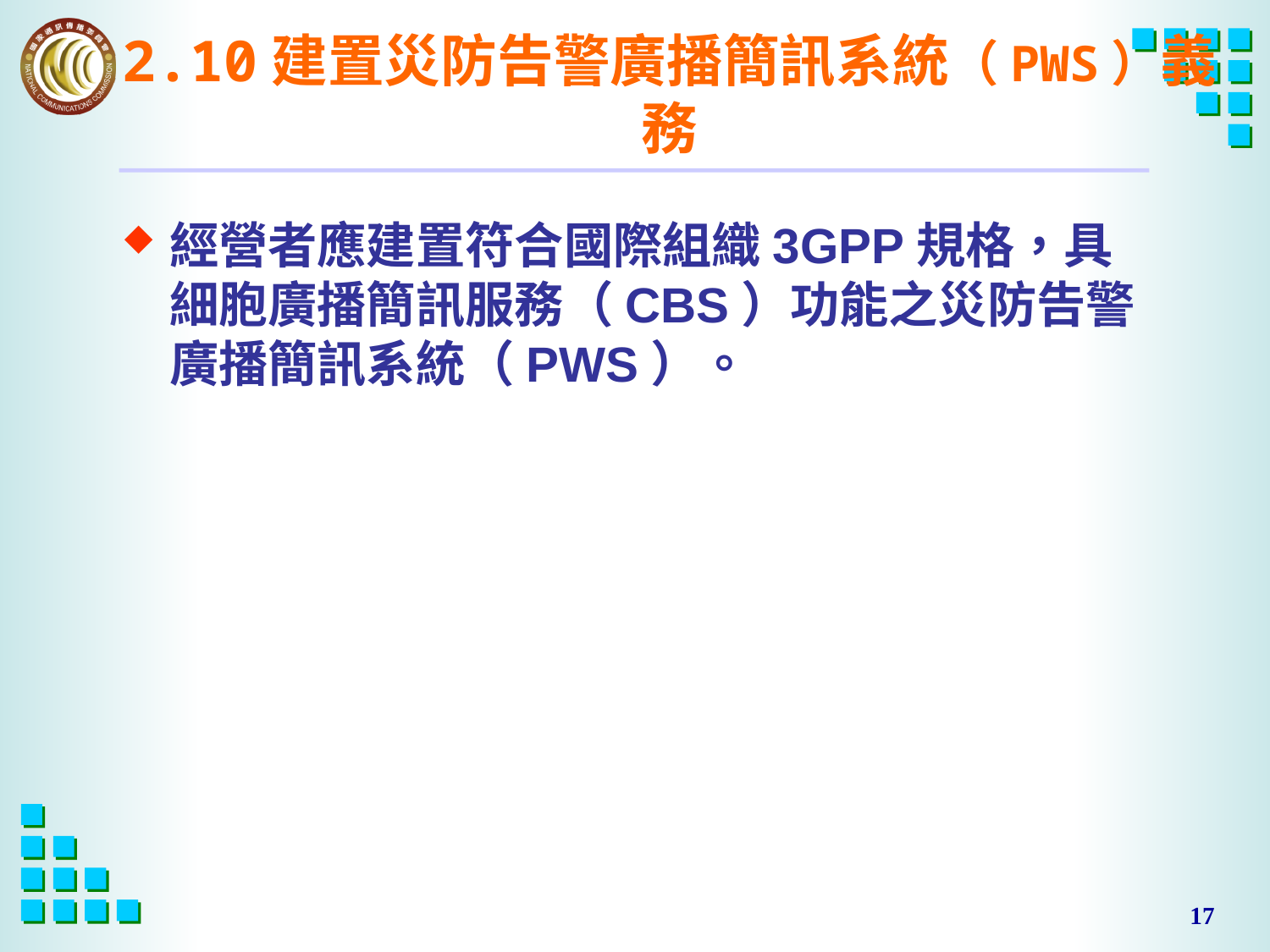

# 2.10建置災防告警廣播簡訊系統（PWS）義務
經營者應建置符合國際組織3GPP規格，具細胞廣播簡訊服務（CBS）功能之災防告警廣播簡訊系統（PWS）。